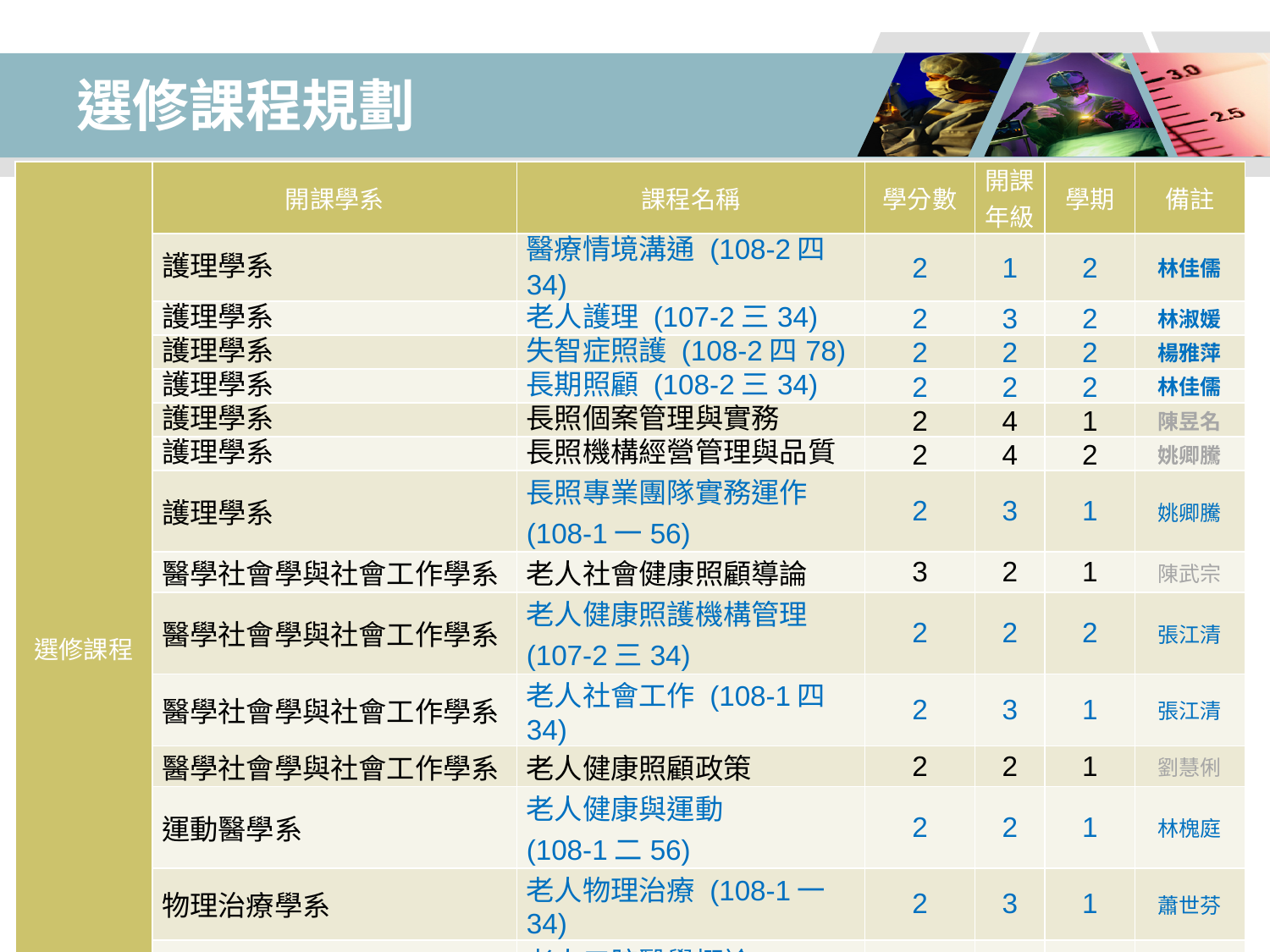

# 選修課程規劃
| 選修課程 | 開課學系 | 課程名稱 | 學分數 | 開課年級 | 學期 | 備註 |
| --- | --- | --- | --- | --- | --- | --- |
|  | 護理學系 | 醫療情境溝通 (108-2四34) | 2 | 1 | 2 | 林佳儒 |
|  | 護理學系 | 老人護理 (107-2三34) | 2 | 3 | 2 | 林淑媛 |
|  | 護理學系 | 失智症照護 (108-2四78) | 2 | 2 | 2 | 楊雅萍 |
|  | 護理學系 | 長期照顧 (108-2三34) | 2 | 2 | 2 | 林佳儒 |
|  | 護理學系 | 長照個案管理與實務 | 2 | 4 | 1 | 陳昱名 |
|  | 護理學系 | 長照機構經營管理與品質 | 2 | 4 | 2 | 姚卿騰 |
|  | 護理學系 | 長照專業團隊實務運作(108-1一56) | 2 | 3 | 1 | 姚卿騰 |
|  | 醫學社會學與社會工作學系 | 老人社會健康照顧導論 | 3 | 2 | 1 | 陳武宗 |
|  | 醫學社會學與社會工作學系 | 老人健康照護機構管理 (107-2三34) | 2 | 2 | 2 | 張江清 |
|  | 醫學社會學與社會工作學系 | 老人社會工作 (108-1四34) | 2 | 3 | 1 | 張江清 |
|  | 醫學社會學與社會工作學系 | 老⼈健康照顧政策 | 2 | 2 | 1 | 劉慧俐 |
|  | 運動醫學系 | 老人健康與運動 (108-1二56) | 2 | 2 | 1 | 林槐庭 |
|  | 物理治療學系 | 老人物理治療 (108-1一34) | 2 | 3 | 1 | 蕭世芬 |
|  | 牙醫學系 | 老人口腔醫學概論 (108-2一78) | 2 | 3 | 2 | 杜哲光 |
|  | 醫學系 | 老人營養學 (108-2一34) | 2 | 2 | 2 | 黃孟娟 |
|  | 以上課程為學程選修課程，至少需選讀\_4\_學分 |  |  |  |  |  |